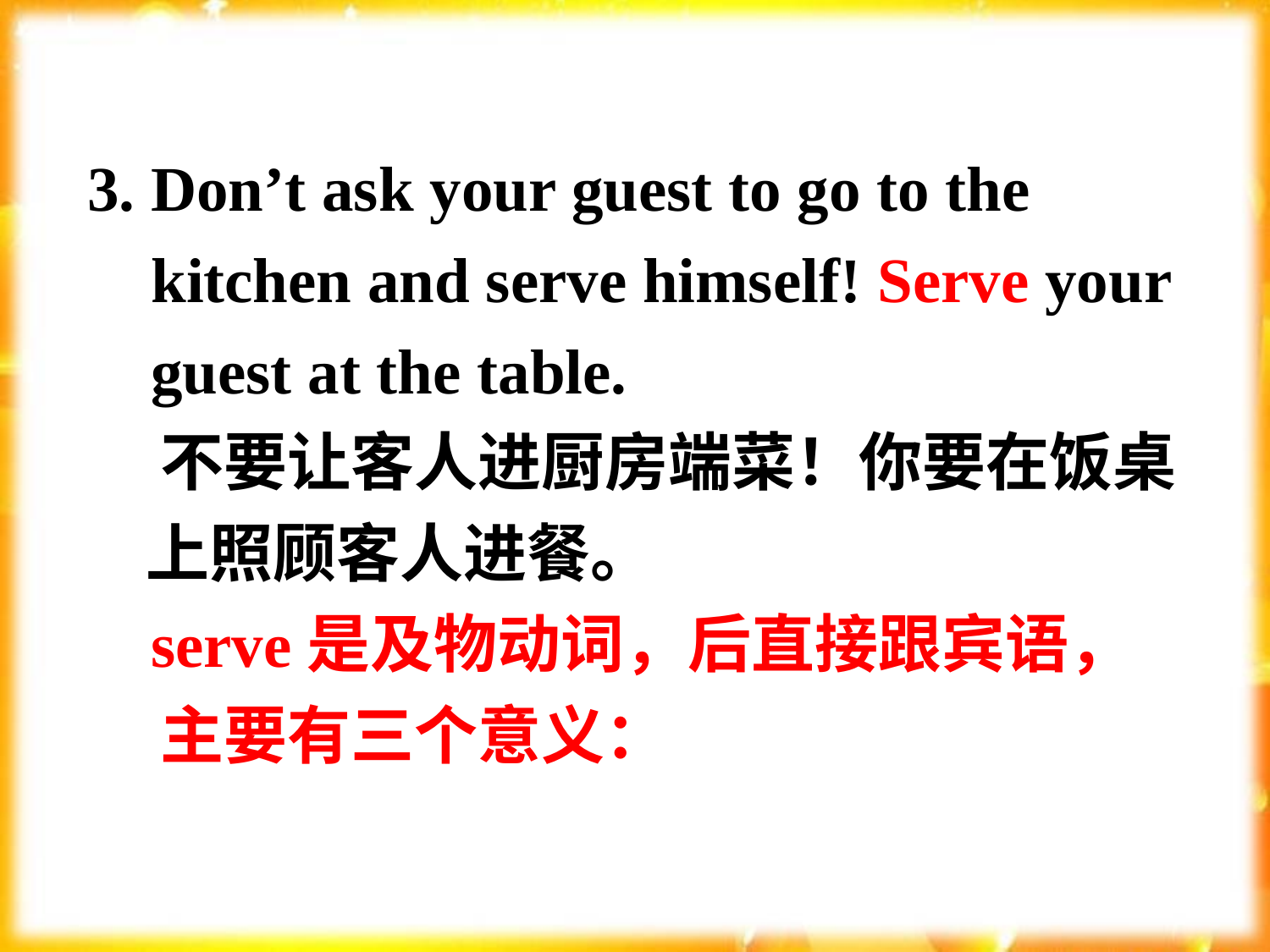

3. Don’t ask your guest to go to the
    kitchen and serve himself! Serve your
    guest at the table.
    不要让客人进厨房端菜！你要在饭桌
   上照顾客人进餐。
    serve是及物动词，后直接跟宾语，
    主要有三个意义：